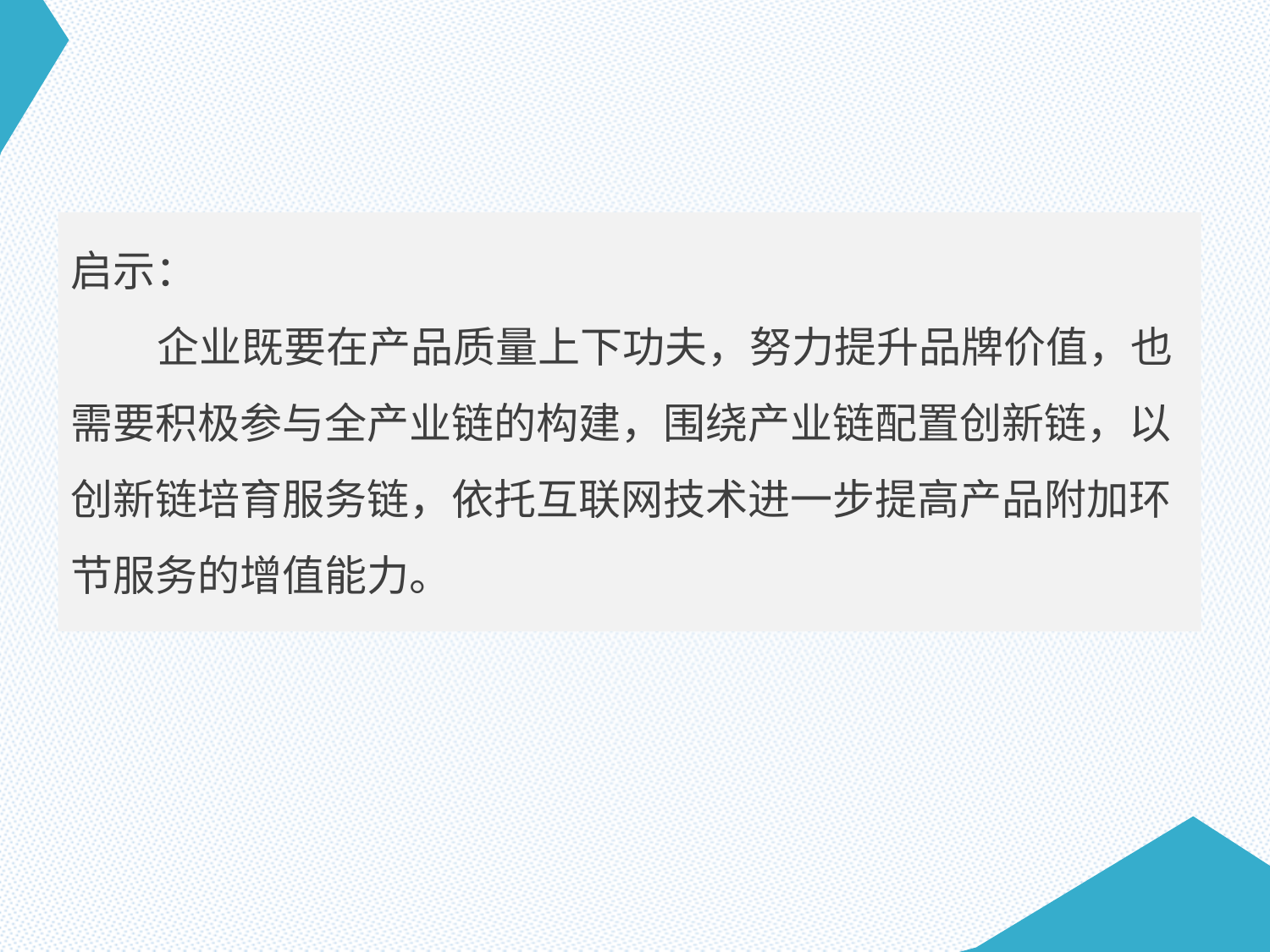

启示：
        企业既要在产品质量上下功夫，努力提升品牌价值，也需要积极参与全产业链的构建，围绕产业链配置创新链，以创新链培育服务链，依托互联网技术进一步提高产品附加环节服务的增值能力。